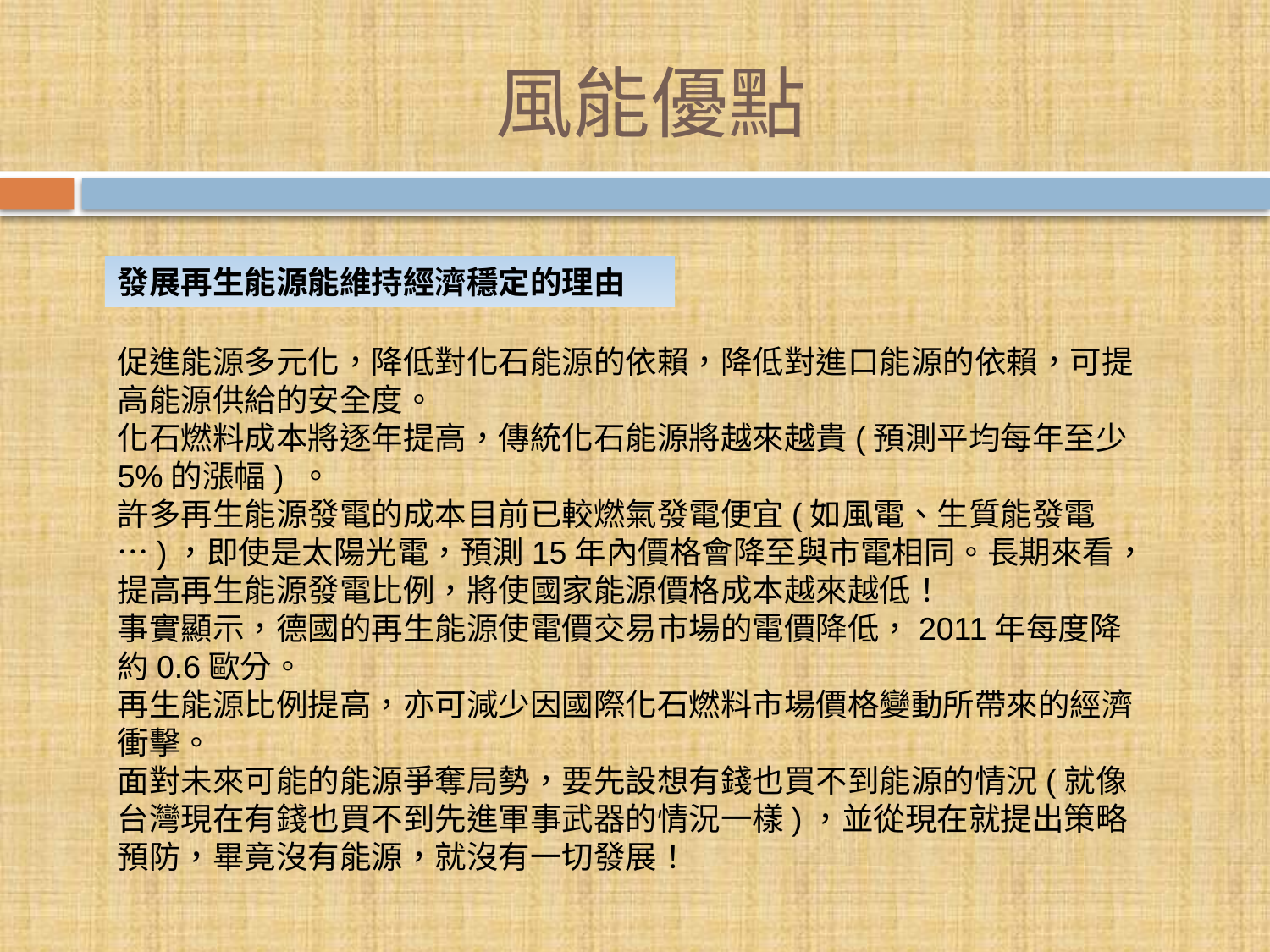

# 風能優點
發展再生能源能維持經濟穩定的理由
促進能源多元化，降低對化石能源的依賴，降低對進口能源的依賴，可提高能源供給的安全度。
化石燃料成本將逐年提高，傳統化石能源將越來越貴(預測平均每年至少5%的漲幅) 。
許多再生能源發電的成本目前已較燃氣發電便宜(如風電、生質能發電…)，即使是太陽光電，預測15年內價格會降至與市電相同。長期來看，提高再生能源發電比例，將使國家能源價格成本越來越低！
事實顯示，德國的再生能源使電價交易市場的電價降低，2011年每度降約0.6歐分。
再生能源比例提高，亦可減少因國際化石燃料市場價格變動所帶來的經濟衝擊。
面對未來可能的能源爭奪局勢，要先設想有錢也買不到能源的情況(就像台灣現在有錢也買不到先進軍事武器的情況一樣)，並從現在就提出策略預防，畢竟沒有能源，就沒有一切發展！